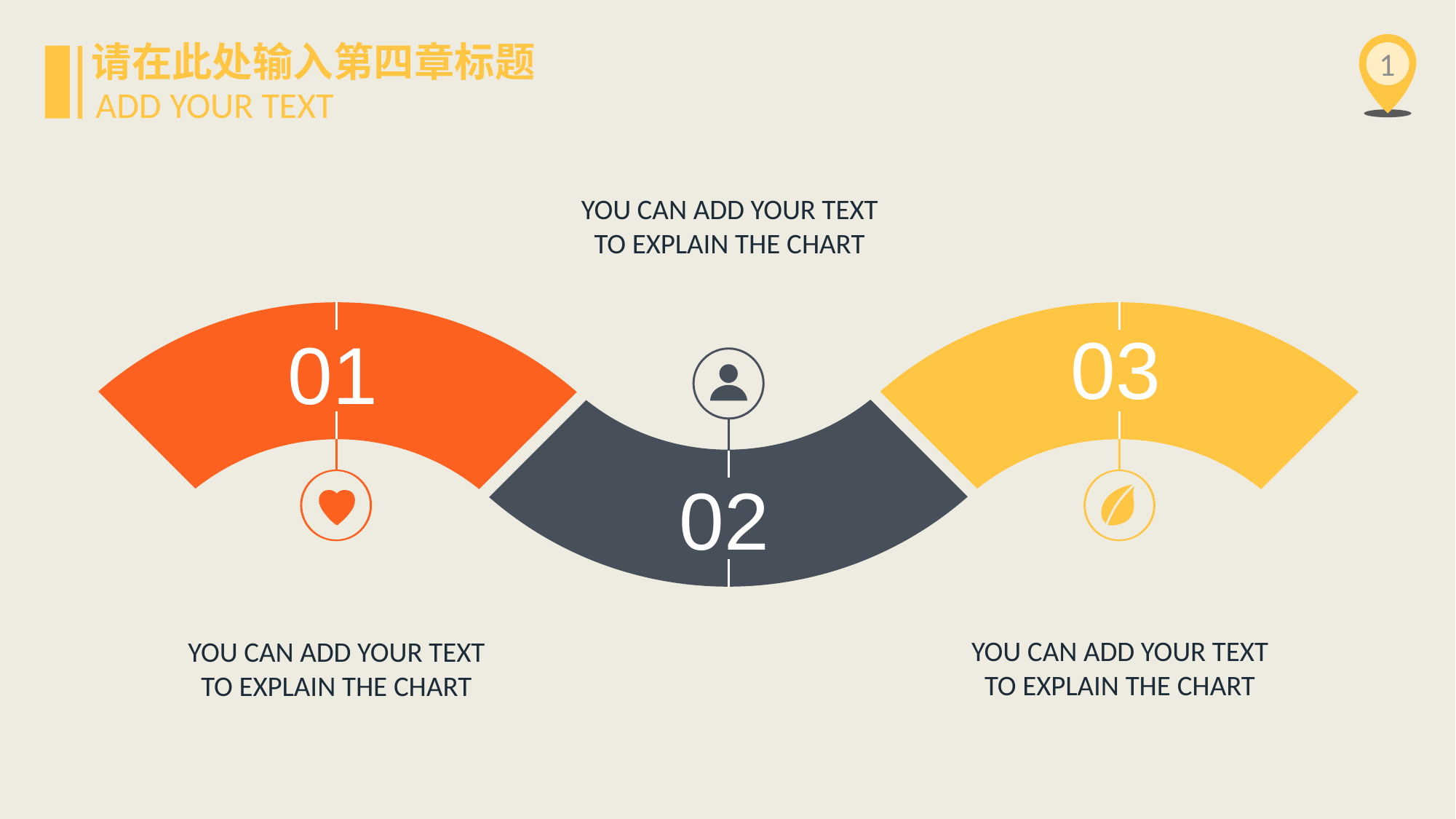

请在此处输入第四章标题
1

ADD YOUR TEXT
YOU CAN ADD YOUR TEXT
 TO EXPLAIN THE CHART

03
01

02
YOU CAN ADD YOUR TEXT
 TO EXPLAIN THE CHART
YOU CAN ADD YOUR TEXT
 TO EXPLAIN THE CHART